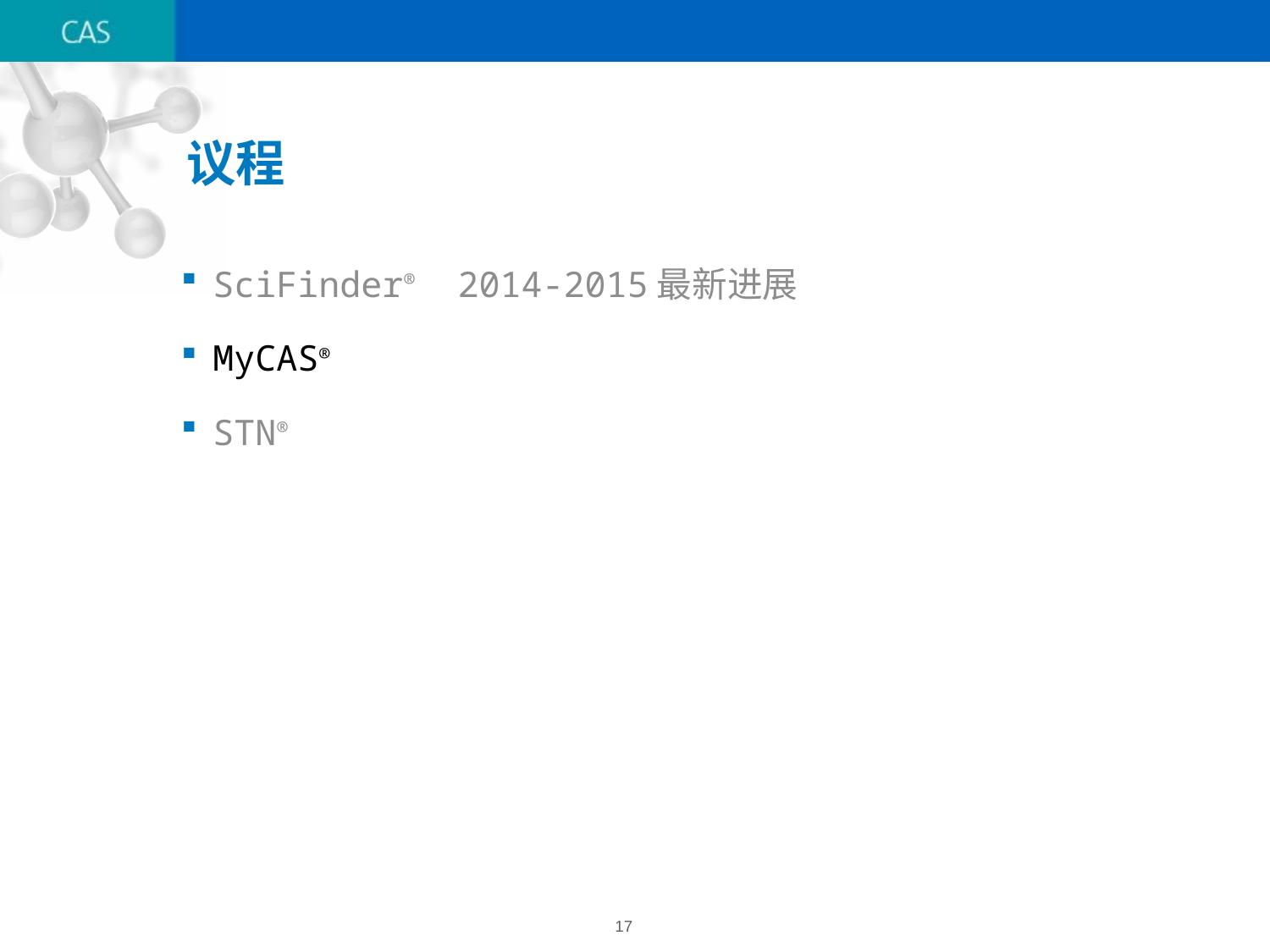

# 议程
SciFinder®  2014-2015最新进展
MyCAS®
STN®
17